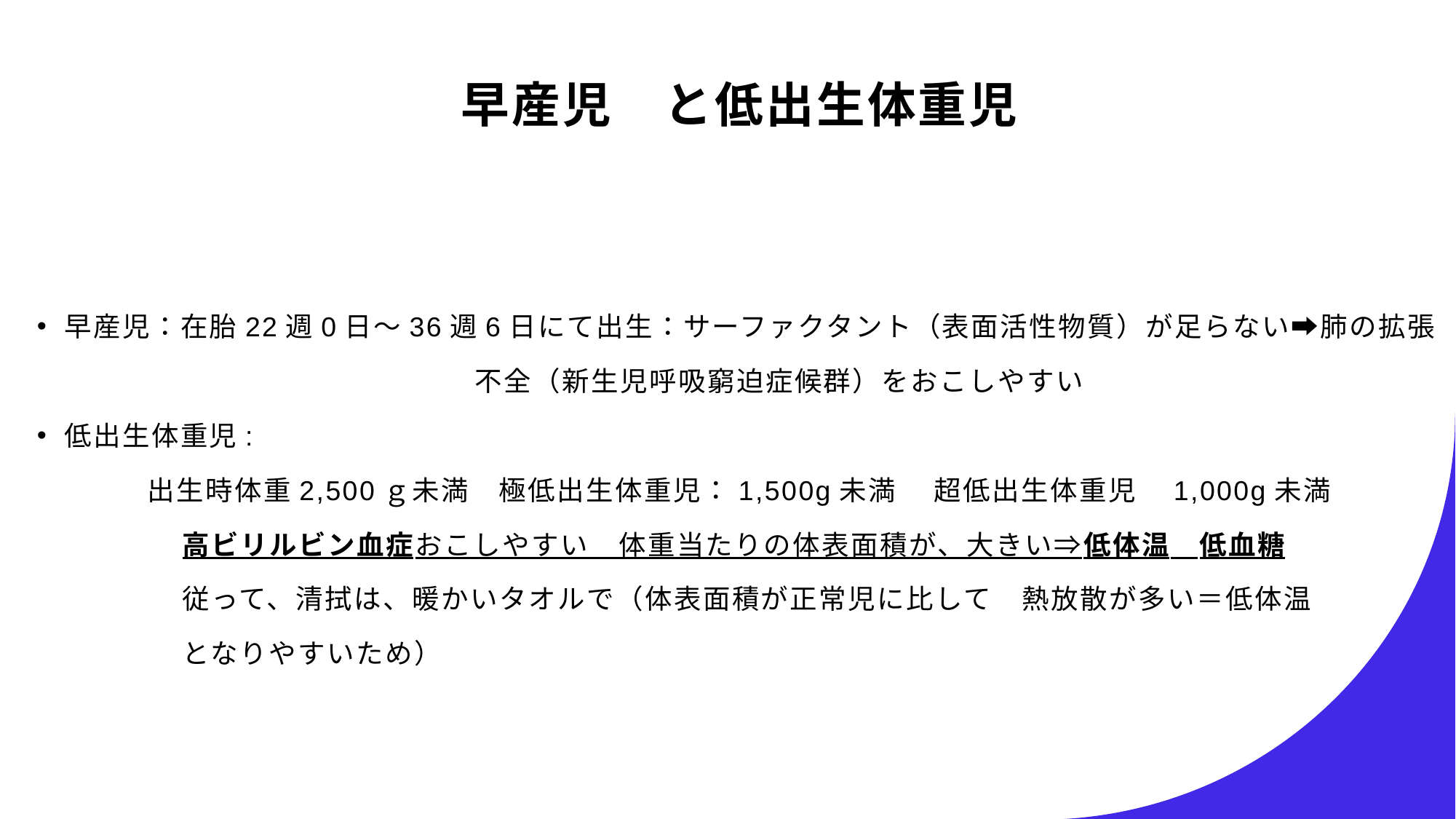

# 早産児　と低出生体重児
早産児：在胎22週0日～36週6日にて出生：サーファクタント（表面活性物質）が足らない➡肺の拡張
                                                      不全（新生児呼吸窮迫症候群）をおこしやすい
低出生体重児:
             出生時体重2,500ｇ未満　極低出生体重児：1,500g未満　 超低出生体重児　1,000g未満
　　　　　高ビリルビン血症おこしやすい　体重当たりの体表面積が、大きい⇒低体温　低血糖
　　　　　従って、清拭は、暖かいタオルで（体表面積が正常児に比して　熱放散が多い＝低体温
　　　　　となりやすいため）